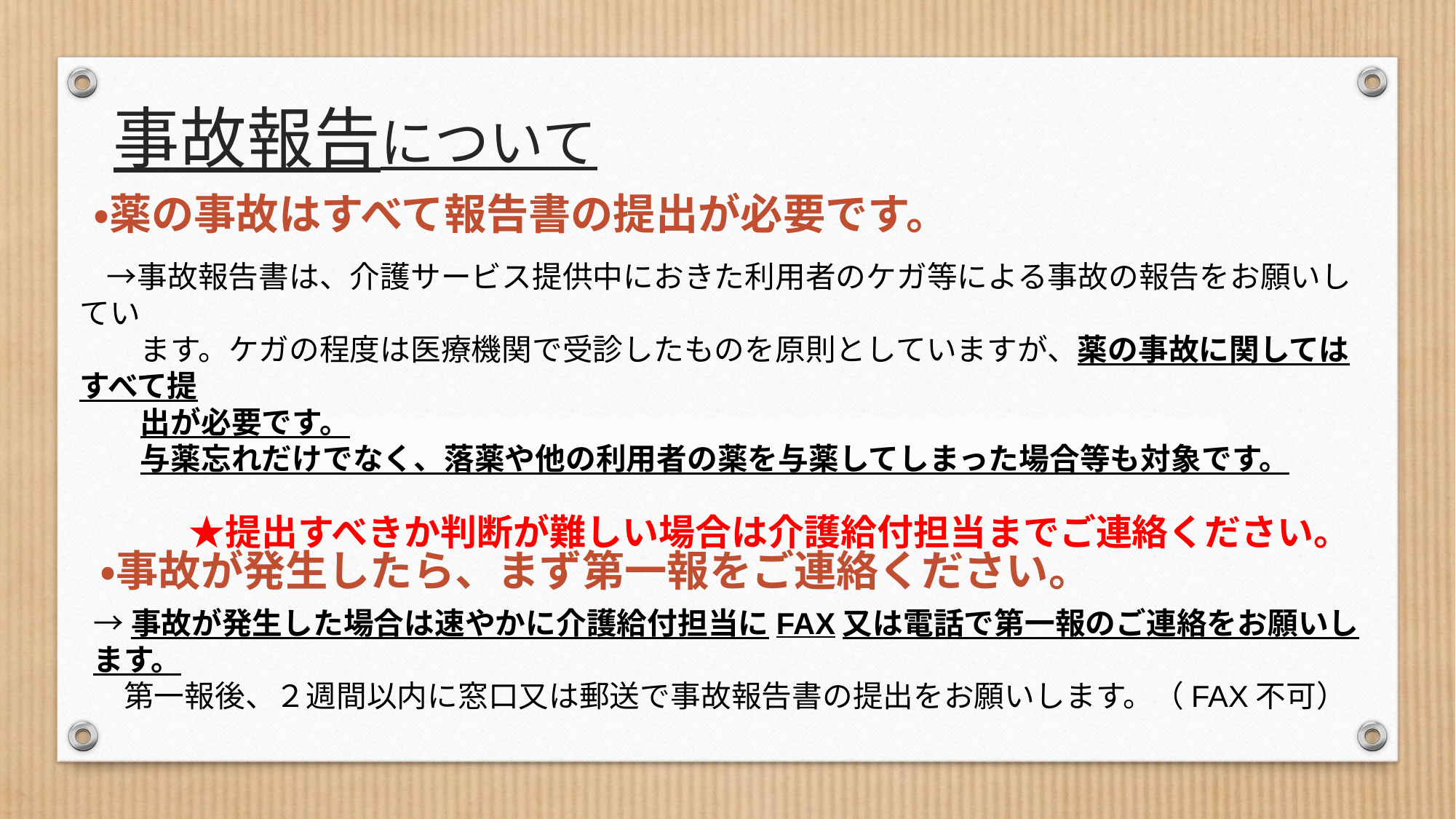

# 事故報告について
・薬の事故はすべて報告書の提出が必要です。
　→事故報告書は、介護サービス提供中におきた利用者のケガ等による事故の報告をお願いしてい
　　ます。ケガの程度は医療機関で受診したものを原則としていますが、薬の事故に関してはすべて提
　　出が必要です。
　　与薬忘れだけでなく、落薬や他の利用者の薬を与薬してしまった場合等も対象です。

　　　★提出すべきか判断が難しい場合は介護給付担当までご連絡ください。

・事故が発生したら、まず第一報をご連絡ください。
→事故が発生した場合は速やかに介護給付担当にFAX又は電話で第一報のご連絡をお願いします。
　第一報後、２週間以内に窓口又は郵送で事故報告書の提出をお願いします。（FAX不可）